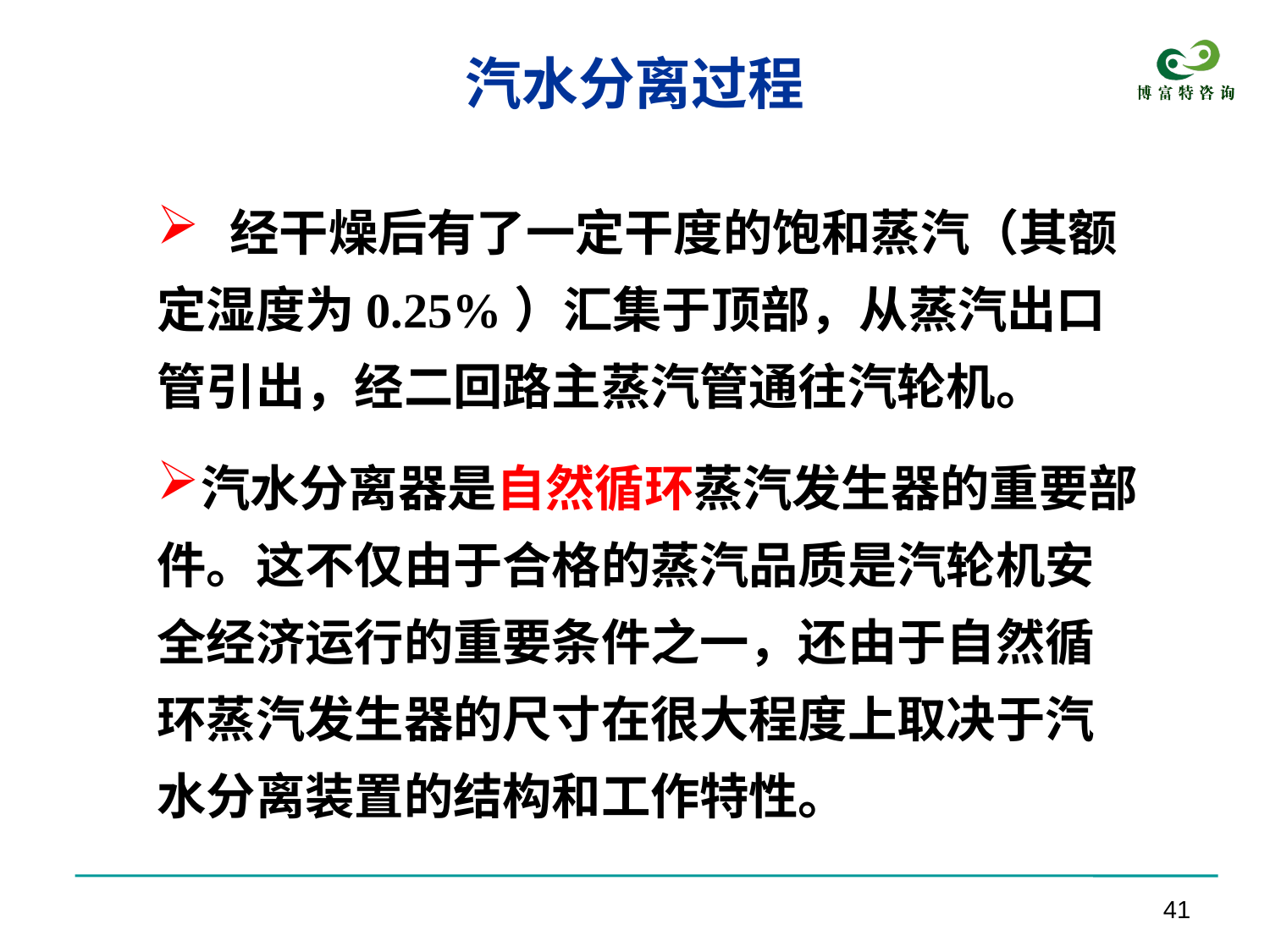

汽水分离过程
  经干燥后有了一定干度的饱和蒸汽（其额定湿度为0.25%）汇集于顶部，从蒸汽出口管引出，经二回路主蒸汽管通往汽轮机。
汽水分离器是自然循环蒸汽发生器的重要部件。这不仅由于合格的蒸汽品质是汽轮机安全经济运行的重要条件之一，还由于自然循环蒸汽发生器的尺寸在很大程度上取决于汽水分离装置的结构和工作特性。